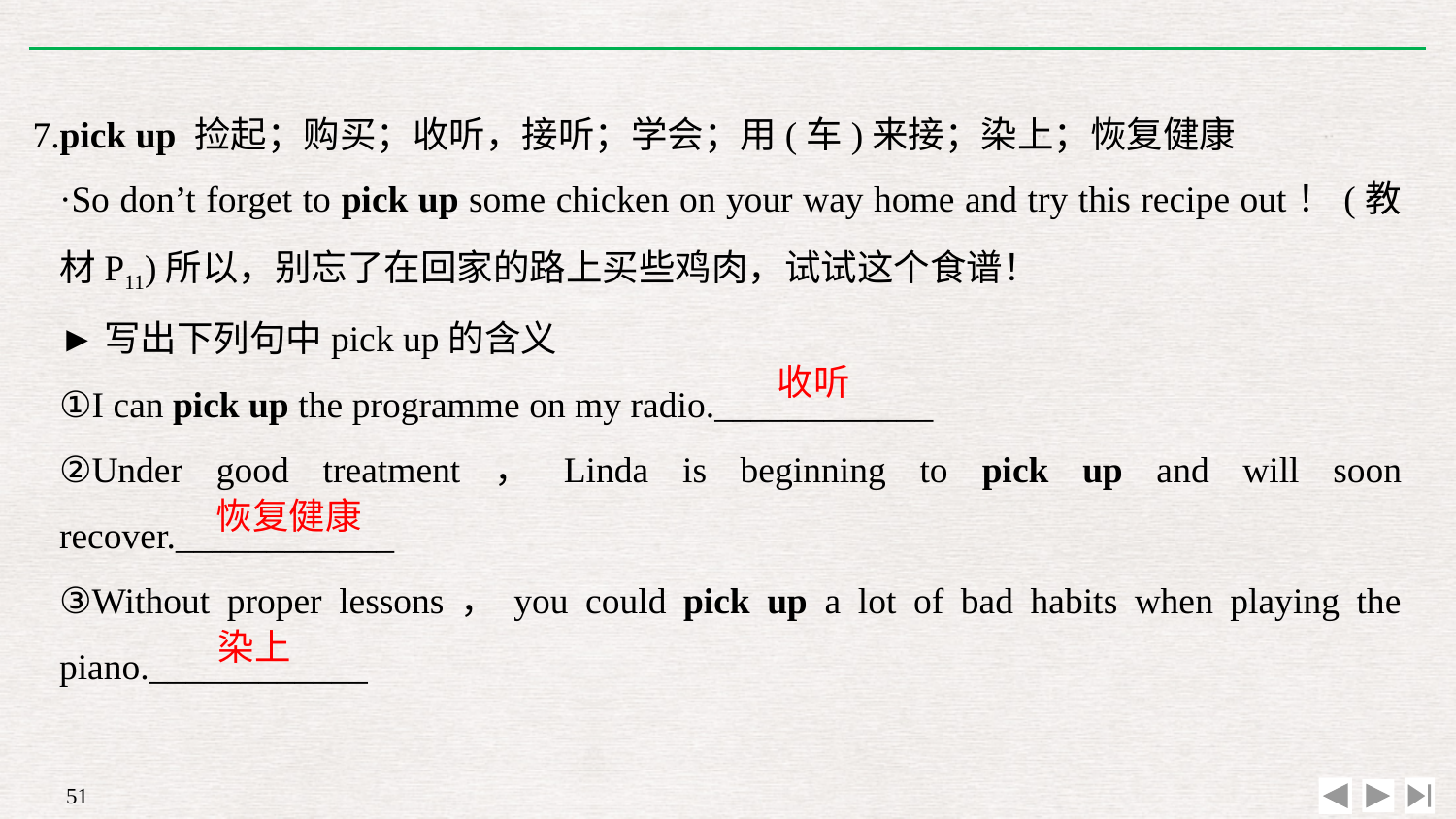

7.pick up 捡起；购买；收听，接听；学会；用(车)来接；染上；恢复健康
·So don’t forget to pick up some chicken on your way home and try this recipe out！(教材P11)所以，别忘了在回家的路上买些鸡肉，试试这个食谱！
►写出下列句中pick up的含义
①I can pick up the programme on my radio.____________
②Under good treatment，Linda is beginning to pick up and will soon recover.____________
③Without proper lessons，you could pick up a lot of bad habits when playing the piano.____________
收听
恢复健康
染上